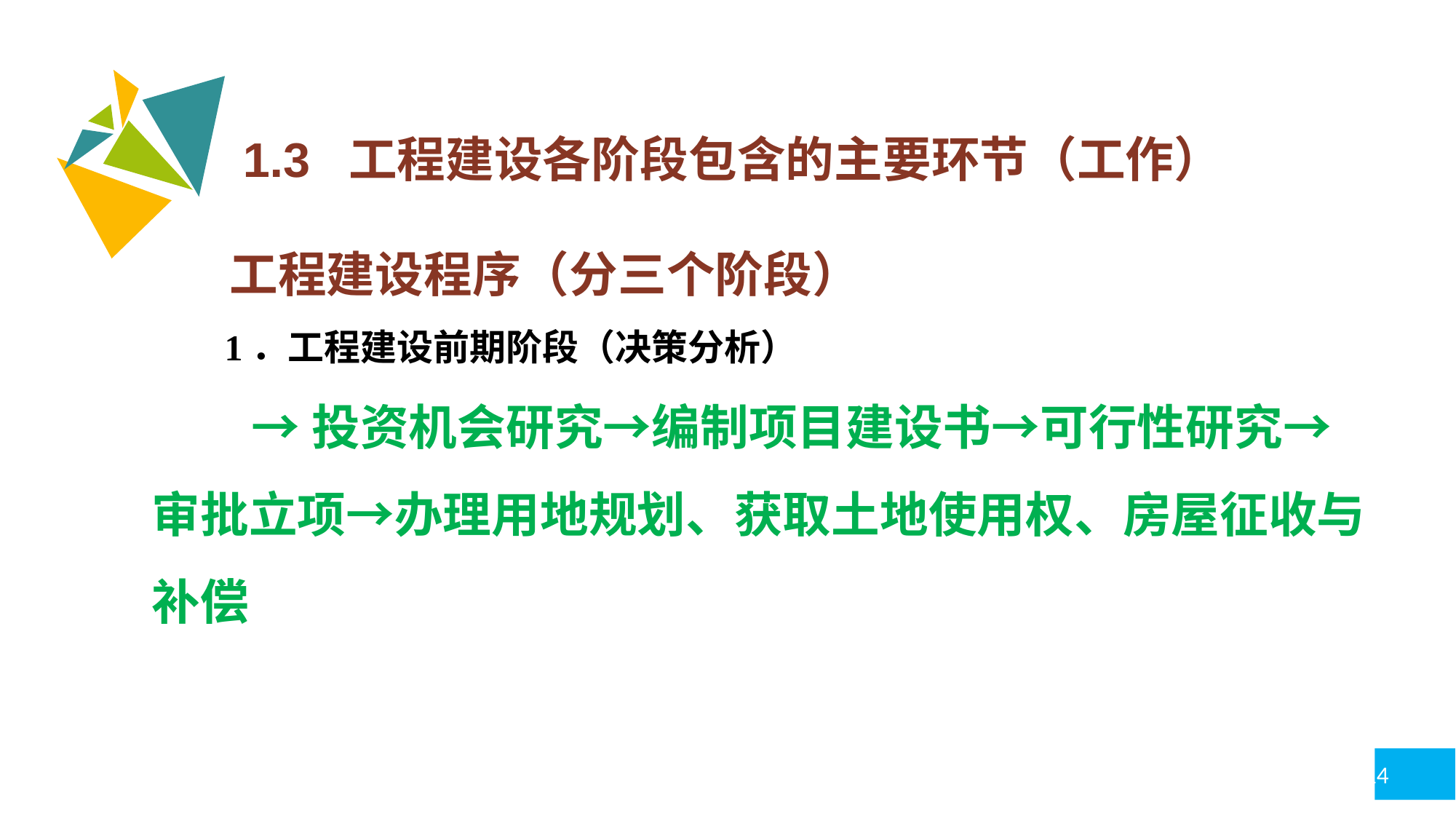

1.3  工程建设各阶段包含的主要环节（工作）

       工程建设程序（分三个阶段）
        1．工程建设前期阶段（决策分析）
         →投资机会研究→编制项目建设书→可行性研究→审批立项→办理用地规划、获取土地使用权、房屋征收与补偿